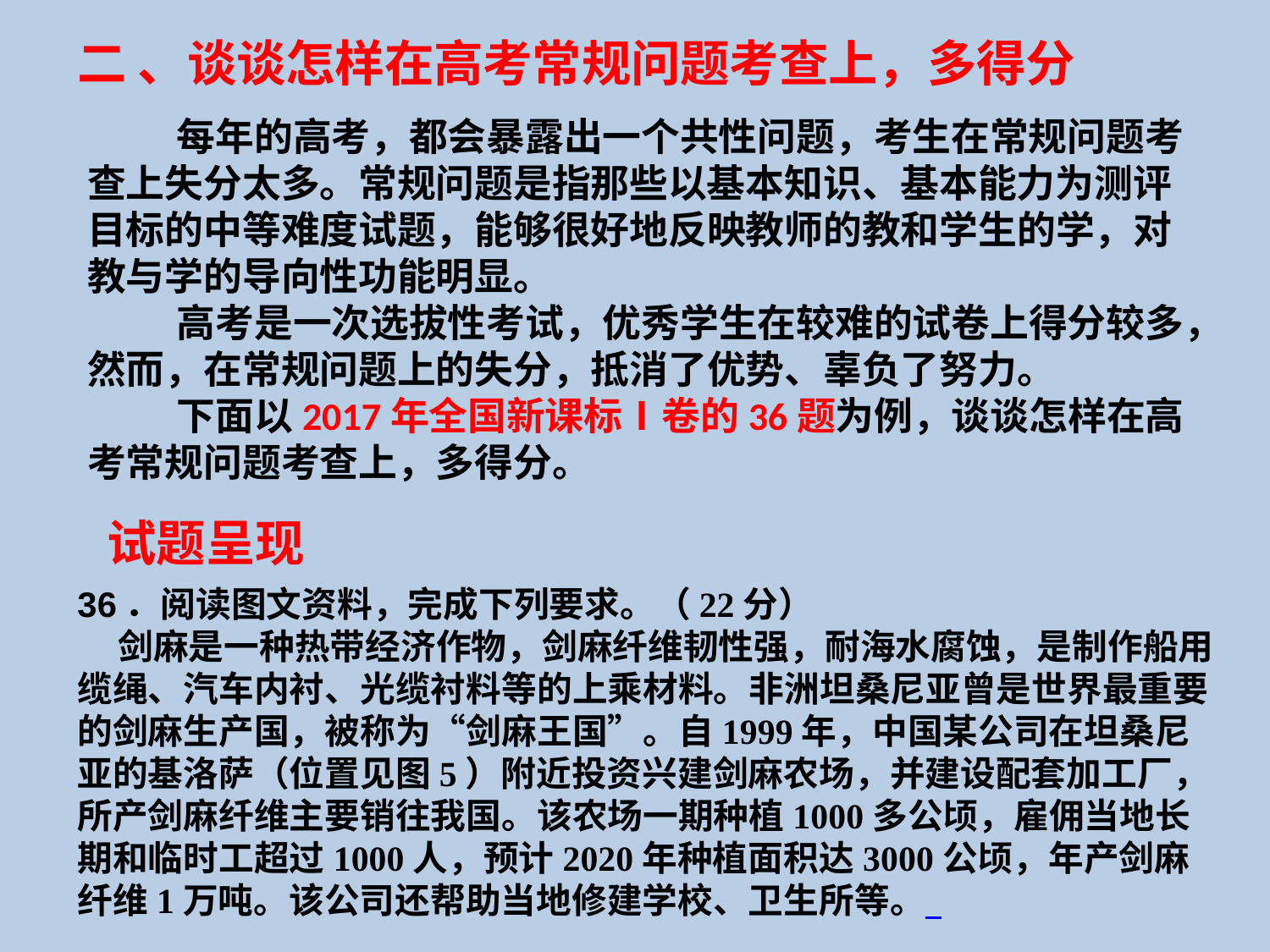

二 、谈谈怎样在高考常规问题考查上，多得分
         每年的高考，都会暴露出一个共性问题，考生在常规问题考查上失分太多。常规问题是指那些以基本知识、基本能力为测评目标的中等难度试题，能够很好地反映教师的教和学生的学，对教与学的导向性功能明显。
         高考是一次选拔性考试，优秀学生在较难的试卷上得分较多，然而，在常规问题上的失分，抵消了优势、辜负了努力。
         下面以2017年全国新课标Ⅰ卷的36题为例，谈谈怎样在高考常规问题考查上，多得分。
试题呈现
36．阅读图文资料，完成下列要求。（22分）
    剑麻是一种热带经济作物，剑麻纤维韧性强，耐海水腐蚀，是制作船用缆绳、汽车内衬、光缆衬料等的上乘材料。非洲坦桑尼亚曾是世界最重要的剑麻生产国，被称为“剑麻王国”。自1999年，中国某公司在坦桑尼亚的基洛萨（位置见图5）附近投资兴建剑麻农场，并建设配套加工厂，所产剑麻纤维主要销往我国。该农场一期种植1000多公顷，雇佣当地长期和临时工超过1000人，预计2020年种植面积达3000公顷，年产剑麻纤维1万吨。该公司还帮助当地修建学校、卫生所等。